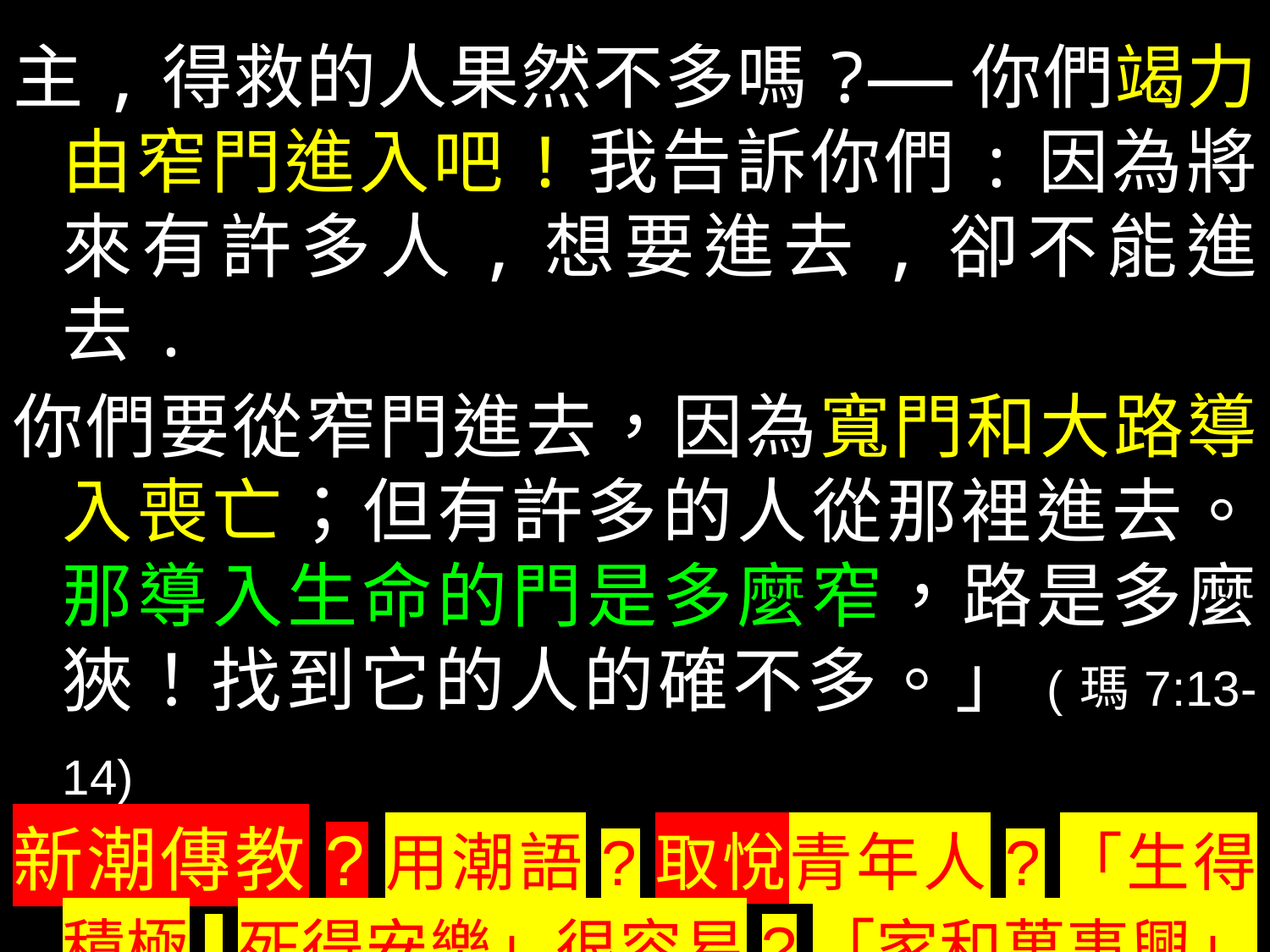

主,得救的人果然不多嗎?——你們竭力由窄門進入吧!我告訴你們:因為將來有許多人,想要進去,卻不能進去.
你們要從窄門進去，因為寬門和大路導入喪亡；但有許多的人從那裡進去。那導入生命的門是多麼窄，路是多麼狹！找到它的人的確不多。」(瑪7:13-14)
新潮傳教?用潮語?取悅青年人?「生得積極,死得安樂」很容易?「家和萬事興」唾手可得?不用腦筋可以萬事大吉?